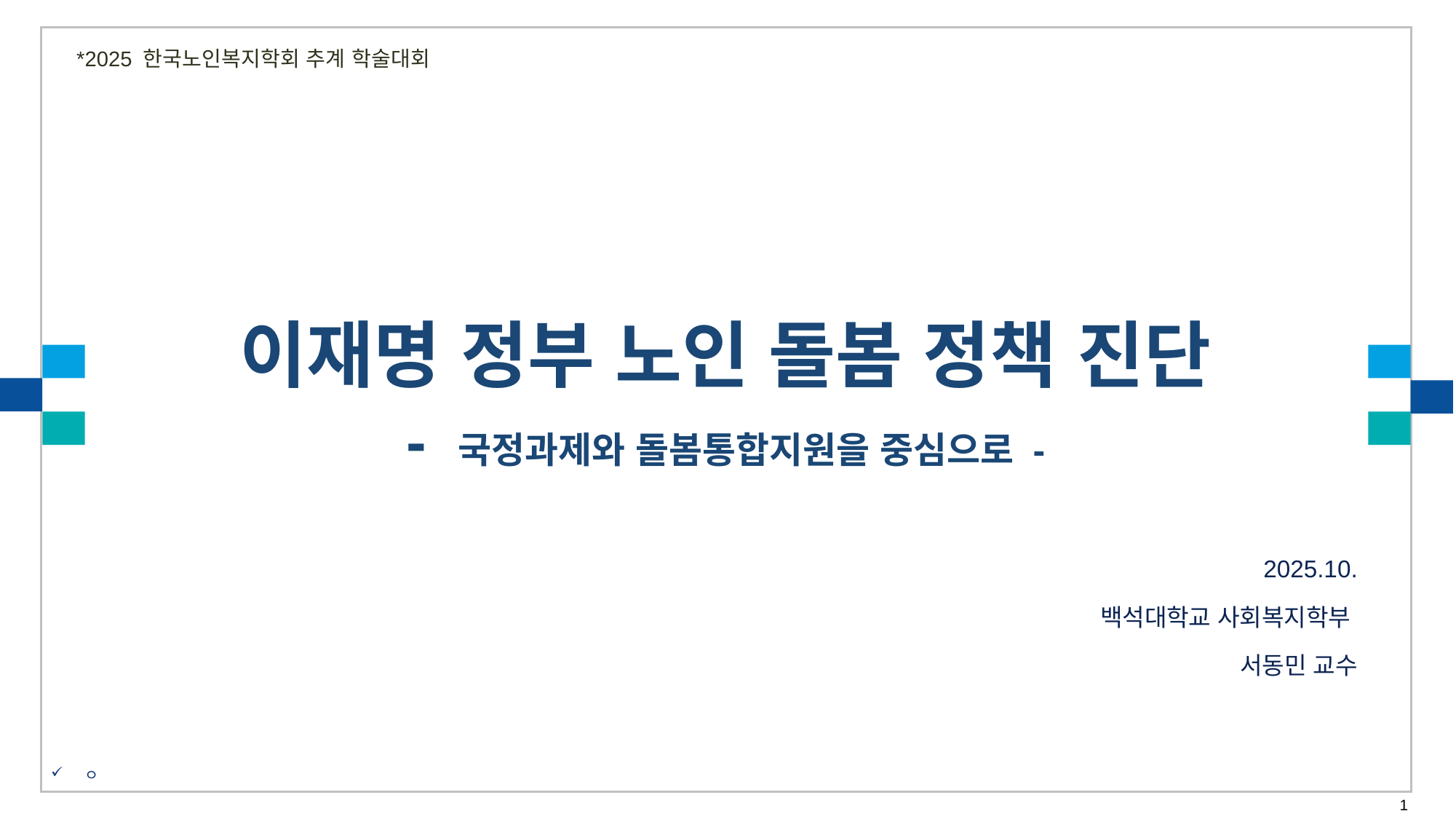

*2025 한국노인복지학회 추계 학술대회
# 이재명 정부 노인 돌봄 정책 진단 - 국정과제와 돌봄통합지원을 중심으로 -
2025.10.
백석대학교 사회복지학부
서동민 교수
ㅇ
1